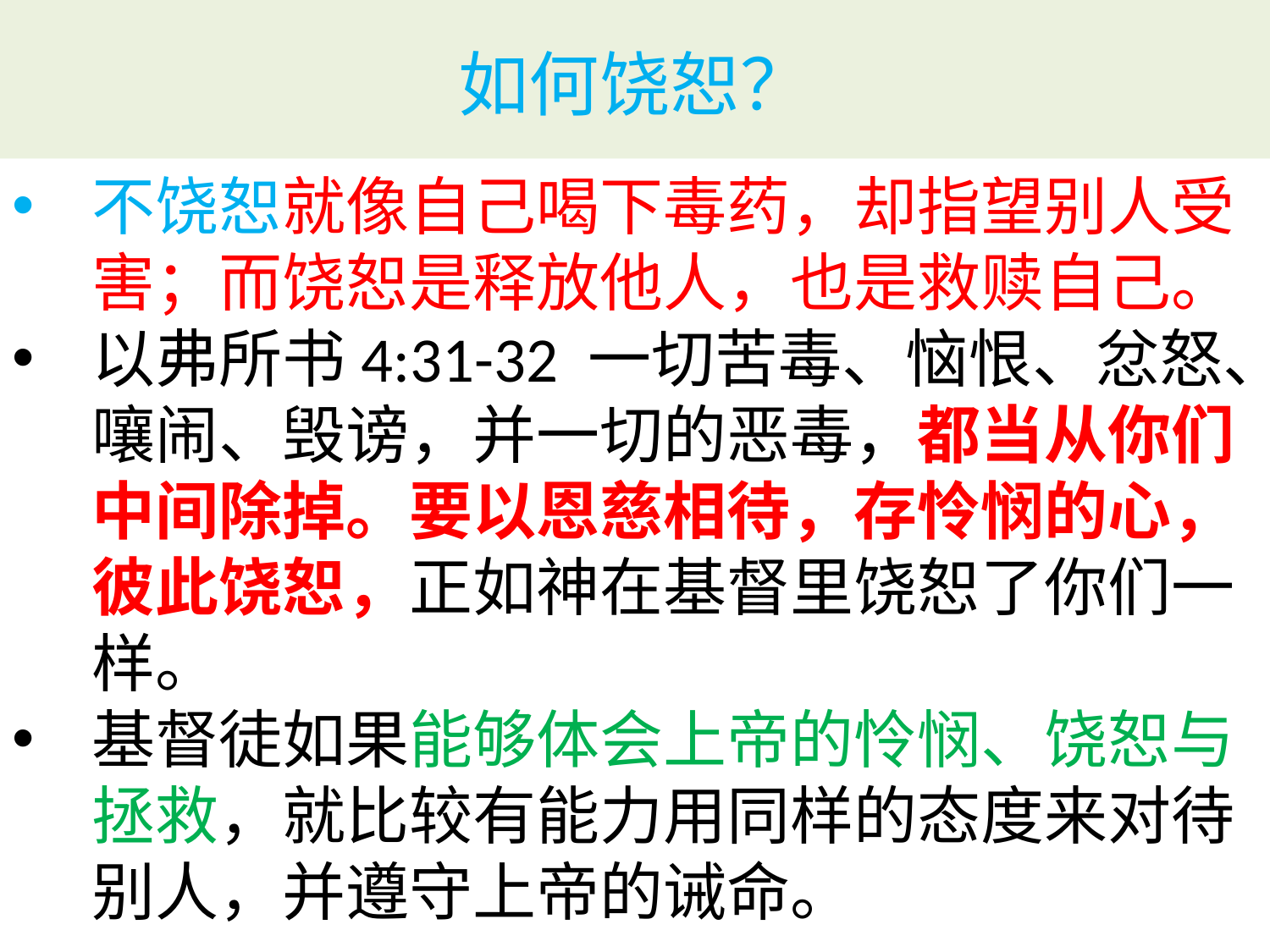

# 如何饶恕？
不饶恕就像自己喝下毒药，却指望别人受害；而饶恕是释放他人，也是救赎自己。
以弗所书4:31-32 一切苦毒、恼恨、忿怒、嚷闹、毁谤，并一切的恶毒，都当从你们中间除掉。要以恩慈相待，存怜悯的心，彼此饶恕，正如神在基督里饶恕了你们一样。
基督徒如果能够体会上帝的怜悯、饶恕与拯救，就比较有能力用同样的态度来对待别人，并遵守上帝的诫命。